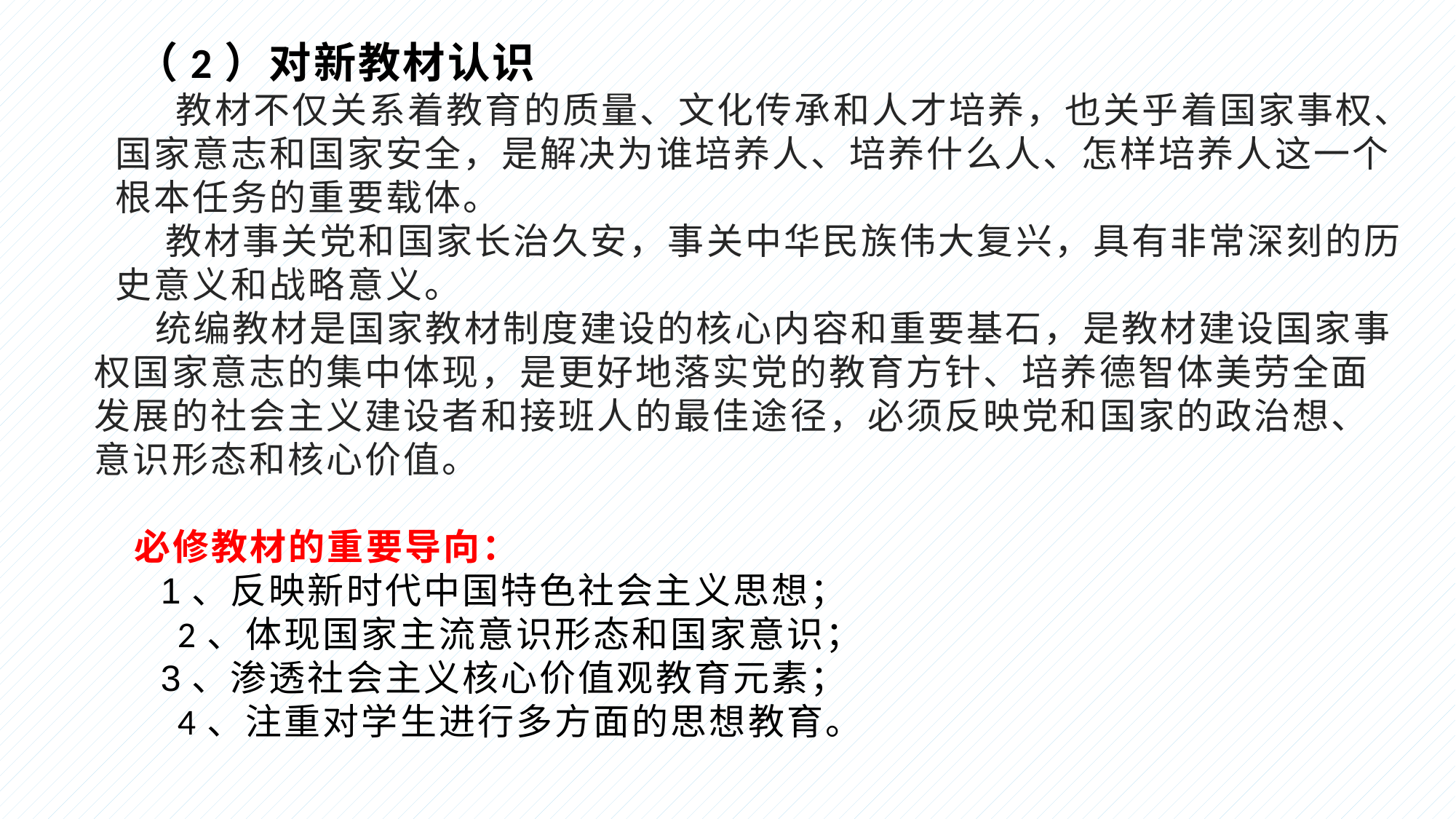

（2）对新教材认识
   教材不仅关系着教育的质量、文化传承和人才培养，也关乎着国家事权、国家意志和国家安全，是解决为谁培养人、培养什么人、怎样培养人这一个根本任务的重要载体。
  教材事关党和国家长治久安，事关中华民族伟大复兴，具有非常深刻的历史意义和战略意义。
   统编教材是国家教材制度建设的核心内容和重要基石，是教材建设国家事权国家意志的集中体现，是更好地落实党的教育方针、培养德智体美劳全面发展的社会主义建设者和接班人的最佳途径，必须反映党和国家的政治想、意识形态和核心价值。

 必修教材的重要导向：
  1、反映新时代中国特色社会主义思想；
    2、体现国家主流意识形态和国家意识；
  3、渗透社会主义核心价值观教育元素；
    4、注重对学生进行多方面的思想教育。